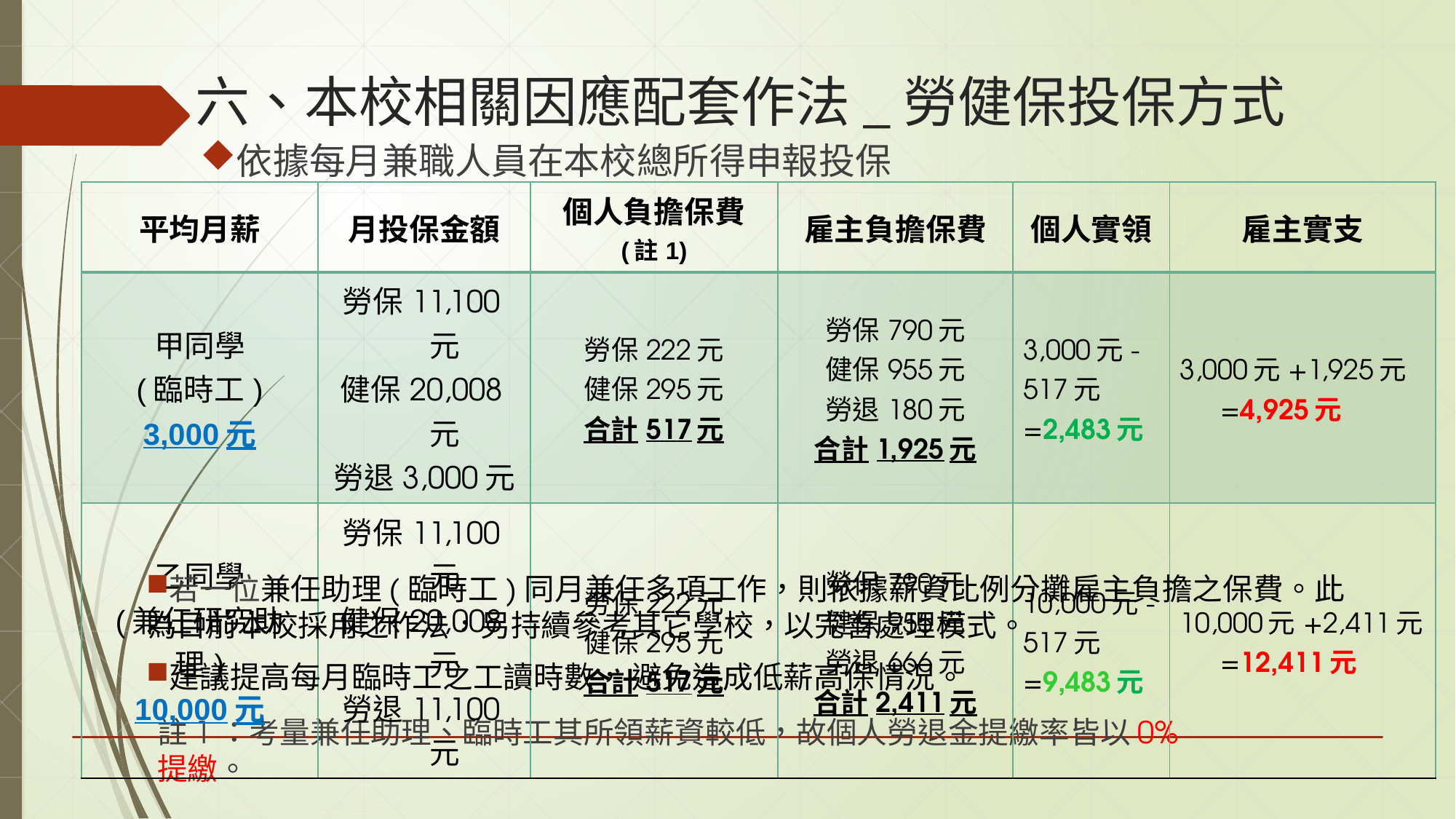

# 六、本校相關因應配套作法_勞健保投保方式
依據每月兼職人員在本校總所得申報投保
| 平均月薪 | 月投保金額 | 個人負擔保費 (註1) | 雇主負擔保費 | 個人實領 | 雇主實支 |
| --- | --- | --- | --- | --- | --- |
| 甲同學 (臨時工) 3,000元 | 勞保11,100元 健保20,008元 勞退3,000元 | 勞保222元 健保295元 合計517元 | 勞保790元 健保955元 勞退180元 合計1,925元 | 3,000元- 517元 =2,483元 | 3,000元+1,925元=4,925元 |
| 乙同學 (兼任研究助理) 10,000元 | 勞保11,100元 健保20,008元 勞退11,100元 | 勞保222元 健保295元 合計517元 | 勞保790元 健保955元 勞退666元 合計2,411元 | 10,000元- 517元 =9,483元 | 10,000元+2,411元=12,411元 |

若一位兼任助理(臨時工)同月兼任多項工作，則依據薪資比例分攤雇主負擔之保費。此為目前本校採用之作法，另持續參考其它學校，以完善處理模式。
建議提高每月臨時工之工讀時數， 避免造成低薪高保情況。
註1：考量兼任助理、臨時工其所領薪資較低，故個人勞退金提繳率皆以0%提繳。